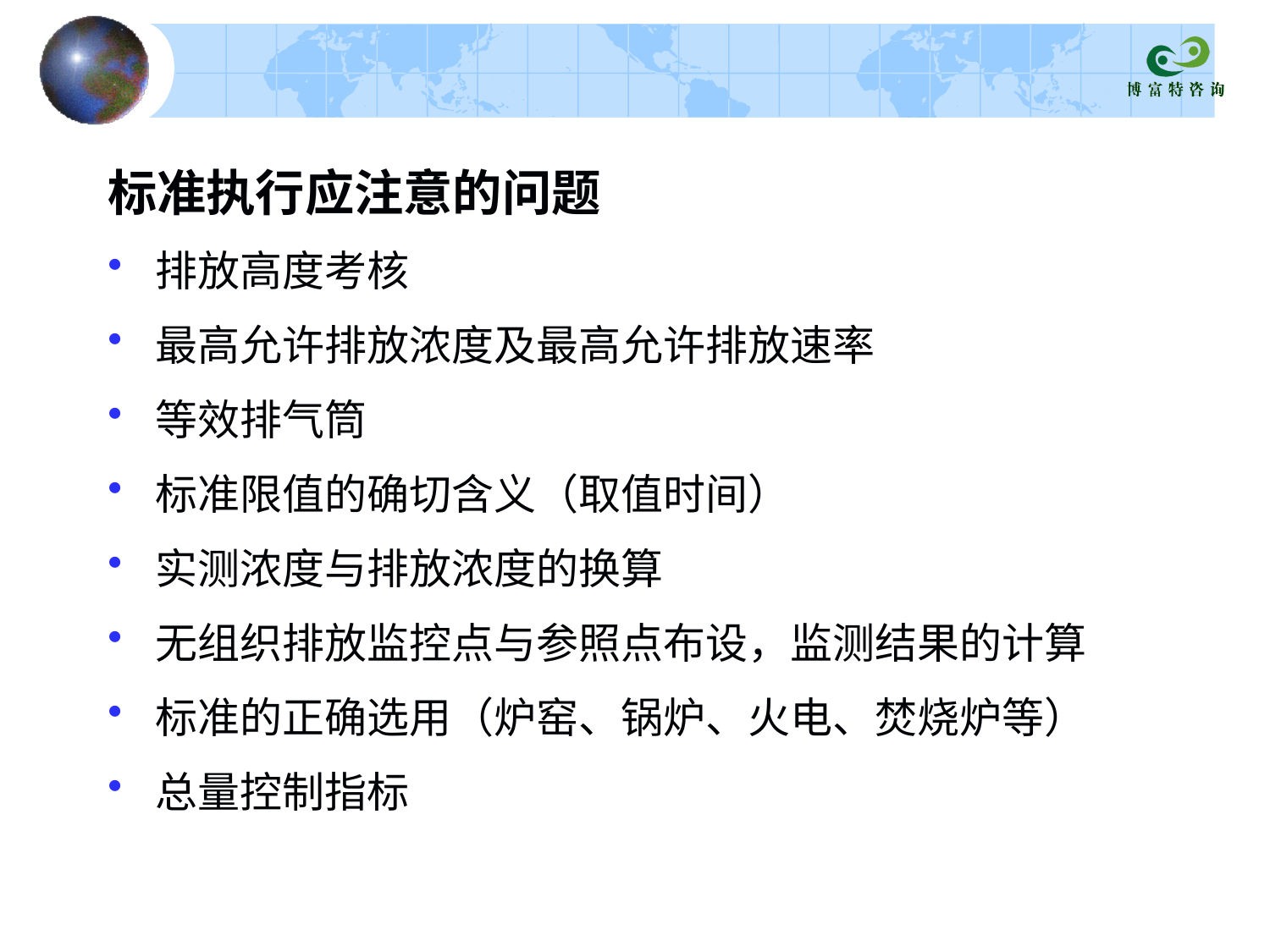

标准执行应注意的问题
排放高度考核
最高允许排放浓度及最高允许排放速率
等效排气筒
标准限值的确切含义（取值时间）
实测浓度与排放浓度的换算
无组织排放监控点与参照点布设，监测结果的计算
标准的正确选用（炉窑、锅炉、火电、焚烧炉等）
总量控制指标